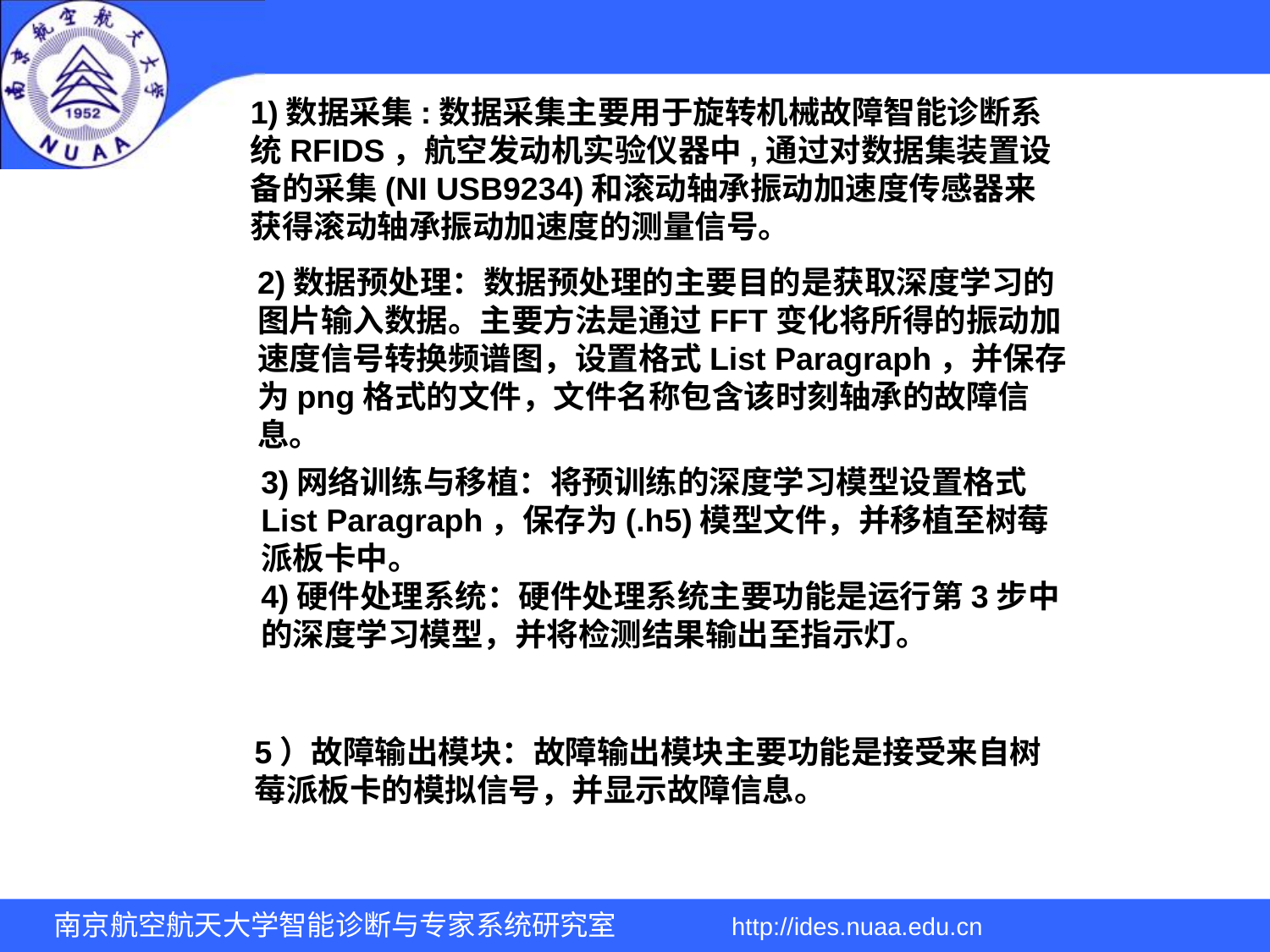

1)数据采集:数据采集主要用于旋转机械故障智能诊断系统RFIDS，航空发动机实验仪器中,通过对数据集装置设备的采集(NI USB9234)和滚动轴承振动加速度传感器来获得滚动轴承振动加速度的测量信号。
2)数据预处理：数据预处理的主要目的是获取深度学习的图片输入数据。主要方法是通过FFT变化将所得的振动加速度信号转换频谱图，设置格式List Paragraph，并保存为png格式的文件，文件名称包含该时刻轴承的故障信息。
#
3)网络训练与移植：将预训练的深度学习模型设置格式List Paragraph，保存为(.h5)模型文件，并移植至树莓派板卡中。
4)硬件处理系统：硬件处理系统主要功能是运行第3步中的深度学习模型，并将检测结果输出至指示灯。
5）故障输出模块：故障输出模块主要功能是接受来自树莓派板卡的模拟信号，并显示故障信息。
南京航空航天大学智能诊断与专家系统研究室                 http://ides.nuaa.edu.cn